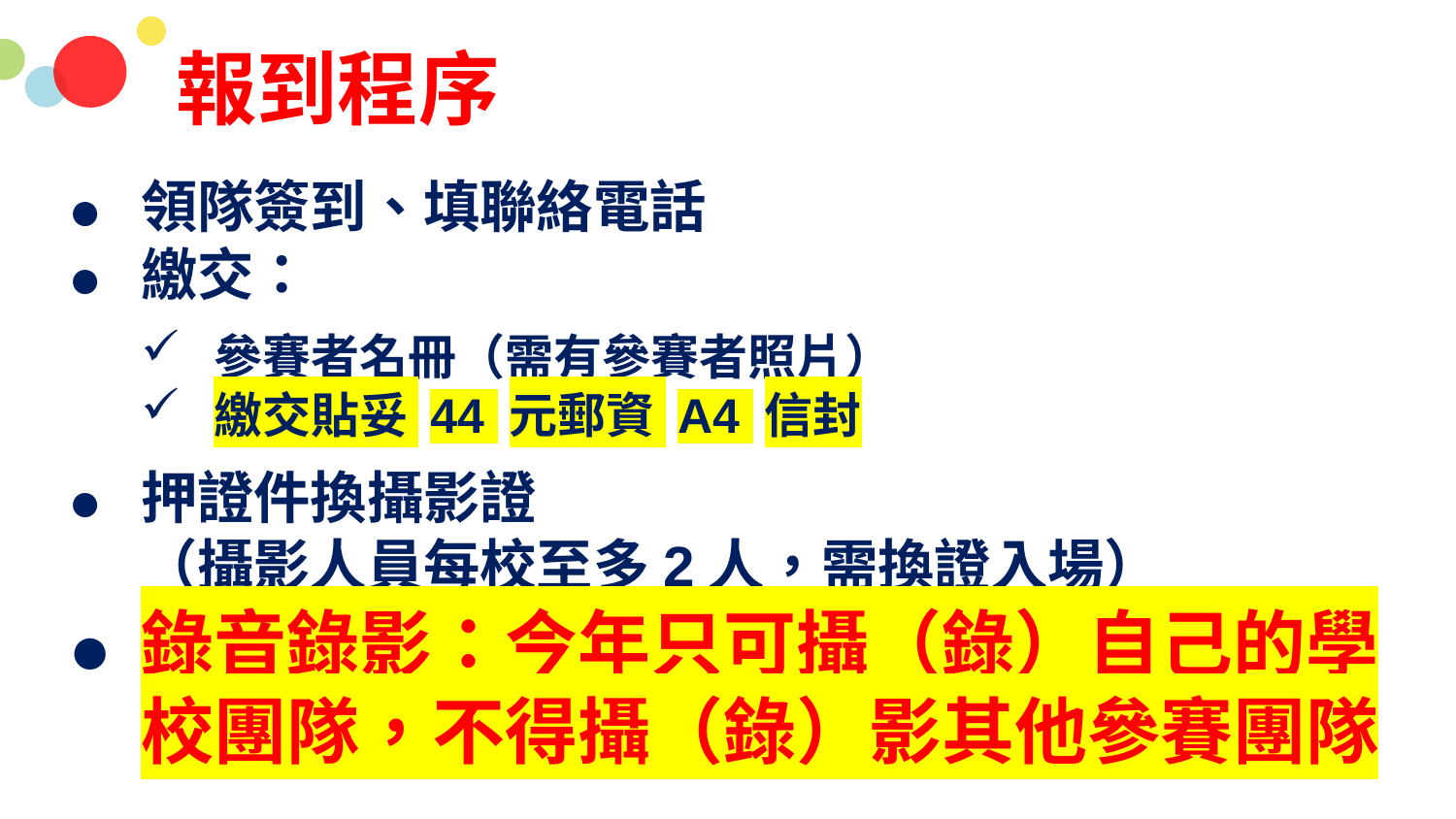

報到程序

領隊簽到、填聯絡電話
繳交：

參賽者名冊（需有參賽者照片）
繳交貼妥 44 元郵資 A4 信封

押證件換攝影證
（攝影人員每校至多2人，需換證入場）
錄音錄影：今年只可攝（錄）自己的學校團隊，不得攝（錄）影其他參賽團隊